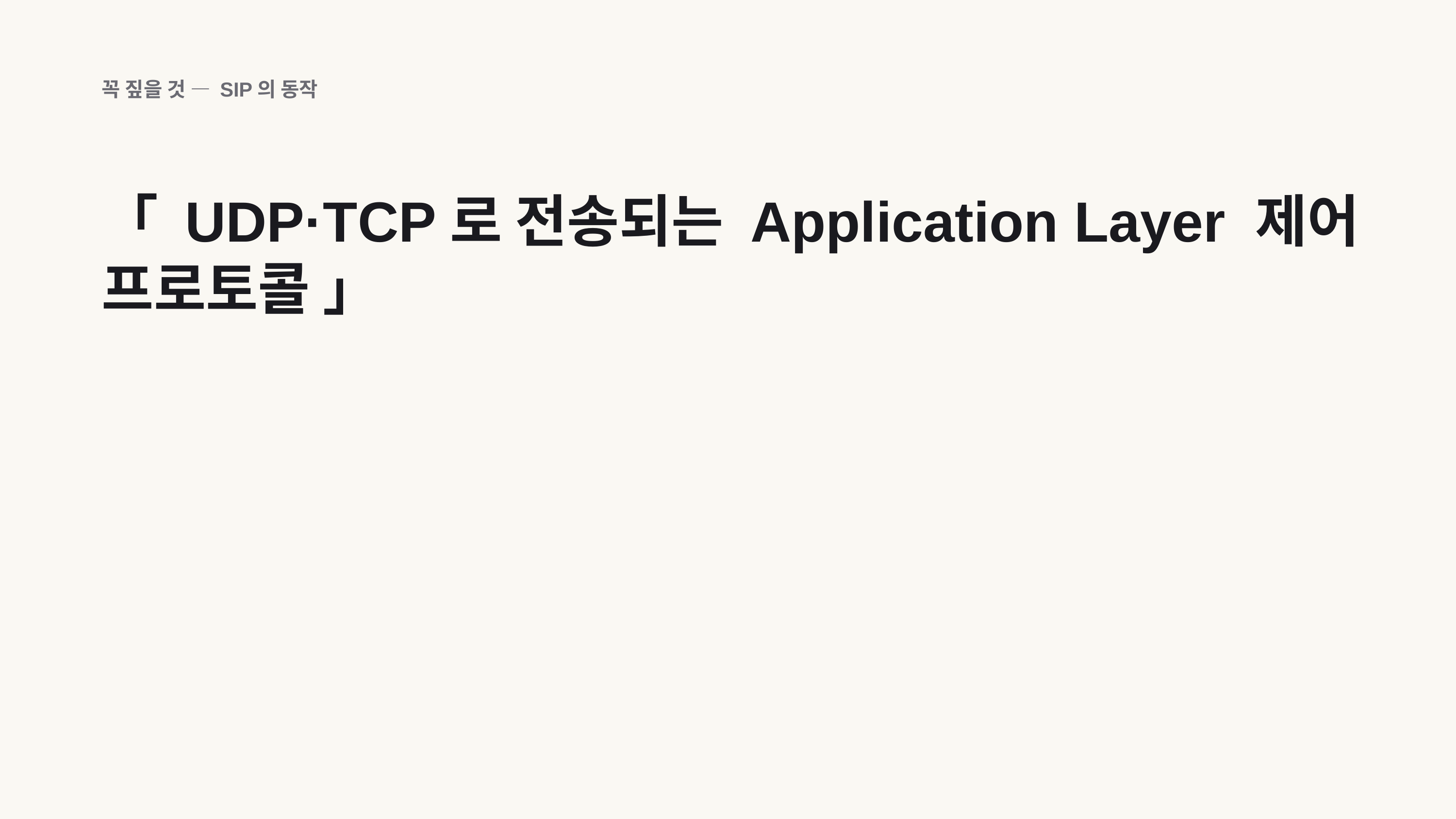

꼭 짚을 것 — SIP의 동작
「 UDP·TCP로 전송되는 Application Layer 제어 프로토콜 」